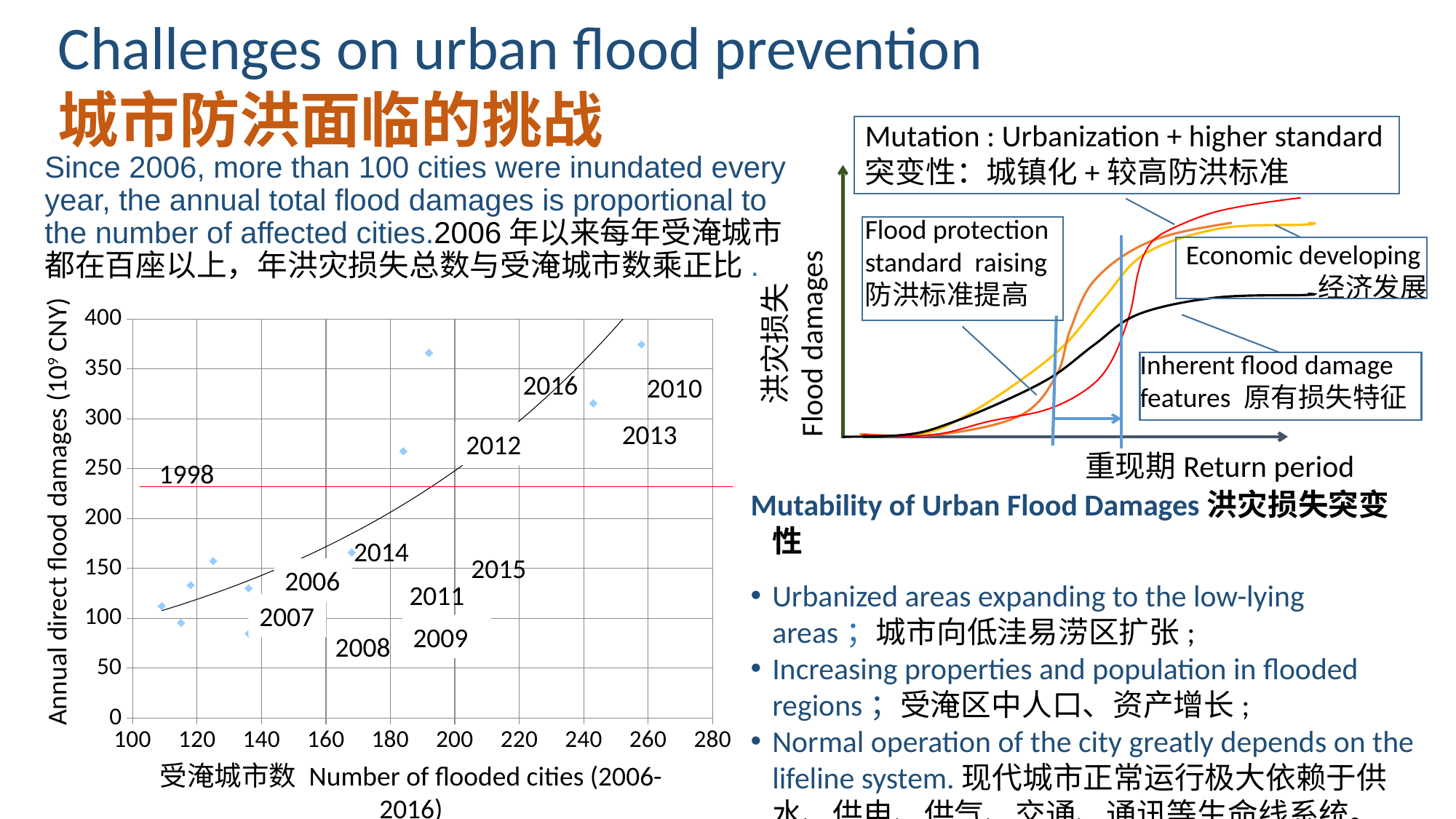

Challenges on urban flood prevention
城市防洪面临的挑战
Mutation : Urbanization + higher standard
突变性：城镇化+较高防洪标准

洪灾损失
Flood damages
Economic developing经济发展

Inherent flood damage features 原有损失特征
重现期Return period
Flood protection standard  raising
防洪标准提高

# Since 2006, more than 100 cities were inundated every year, the annual total flood damages is proportional to the number of affected cities.2006年以来每年受淹城市都在百座以上，年洪灾损失总数与受淹城市数乘正比.

Annual direct flood damages (109 CNY)

### Chart

| Category |  |
|---|---|
2016
2010
2013
2012
2014
2015
2006
2011
2007
2009
2008
受淹城市数 Number of flooded cities (2006-2016)

1998
Mutability of Urban Flood Damages洪灾损失突变性
Urbanized areas expanding to the low-lying areas；城市向低洼易涝区扩张;
Increasing properties and population in flooded regions；受淹区中人口、资产增长;
Normal operation of the city greatly depends on the lifeline system.现代城市正常运行极大依赖于供水、供电、供气、交通、通讯等生命线系统。